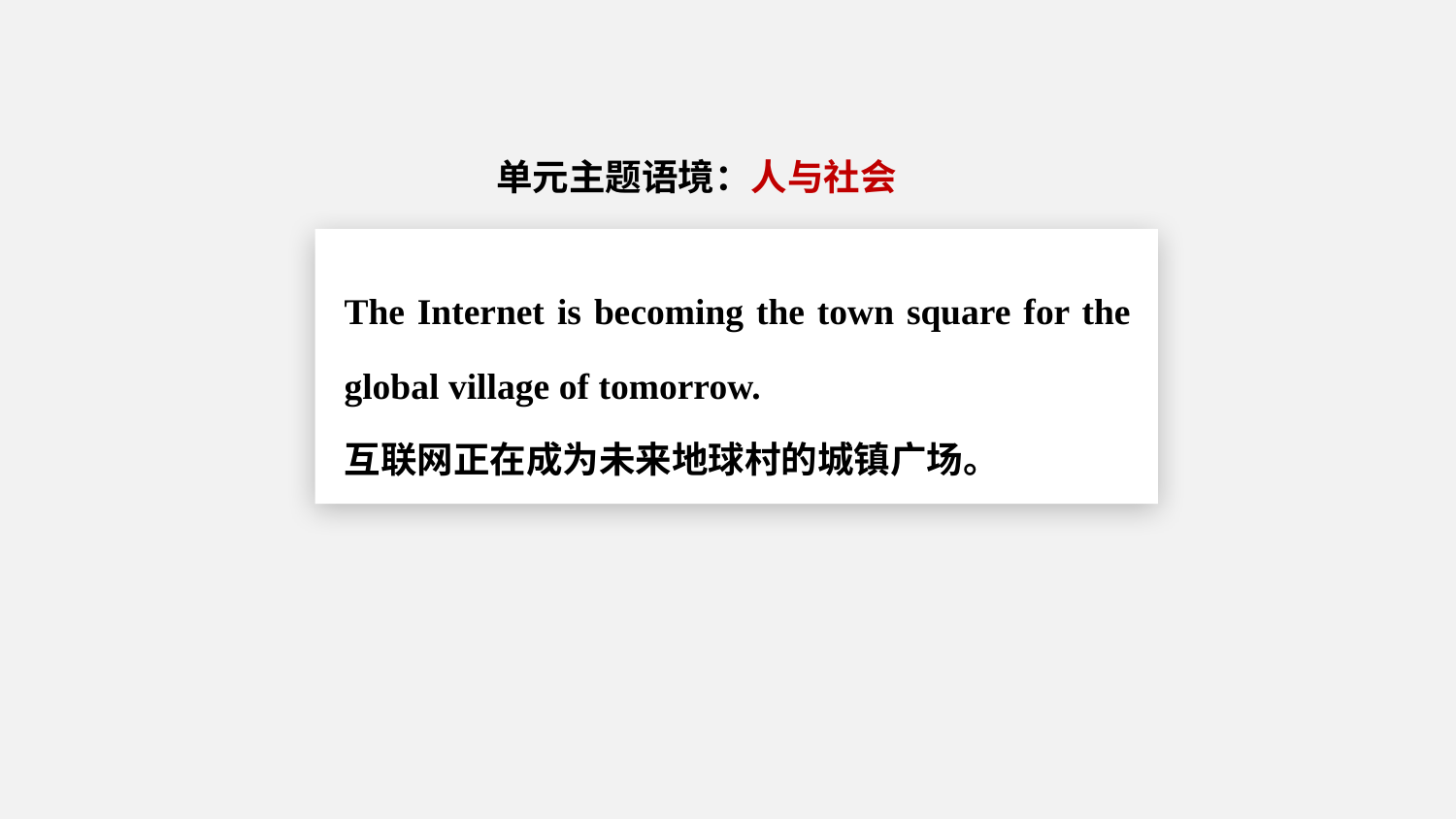

单元主题语境：人与社会

The Internet is becoming the town square for the global village of tomorrow.
互联网正在成为未来地球村的城镇广场。